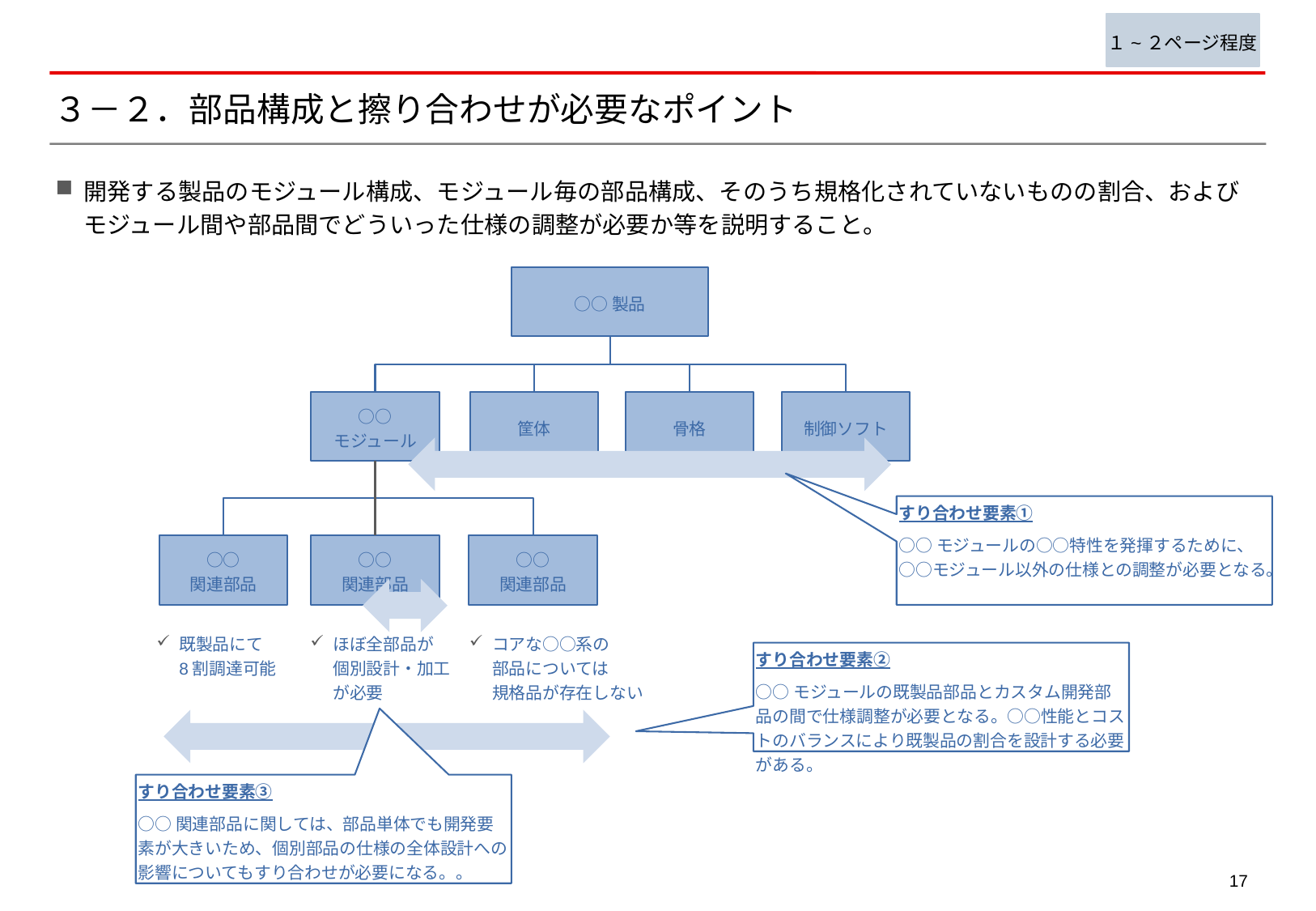

１~２ページ程度
# ３－２．部品構成と擦り合わせが必要なポイント
開発する製品のモジュール構成、モジュール毎の部品構成、そのうち規格化されていないものの割合、およびモジュール間や部品間でどういった仕様の調整が必要か等を説明すること。
○○製品
○○
モジュール
筐体
骨格
制御ソフト

すり合わせ要素①
○○モジュールの○○特性を発揮するために、○○モジュール以外の仕様との調整が必要となる。
○○
関連部品
○○
関連部品
○○
関連部品

既製品にて
8割調達可能
ほぼ全部品が
個別設計・加工
が必要
コアな○○系の
部品については
規格品が存在しない
すり合わせ要素②
○○モジュールの既製品部品とカスタム開発部品の間で仕様調整が必要となる。○○性能とコストのバランスにより既製品の割合を設計する必要がある。

すり合わせ要素③
○○関連部品に関しては、部品単体でも開発要素が大きいため、個別部品の仕様の全体設計への影響についてもすり合わせが必要になる。。